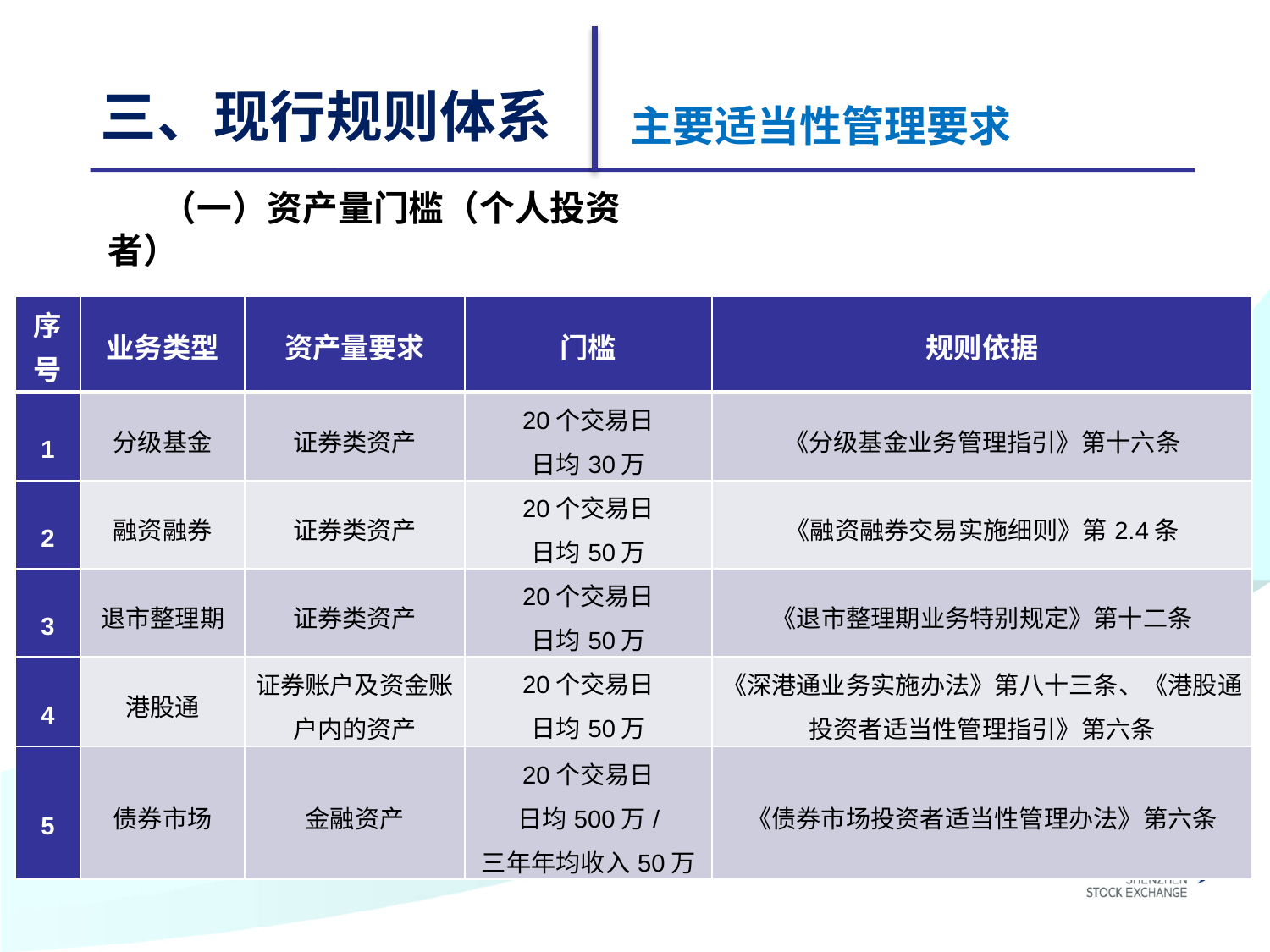

三、现行规则体系

主要适当性管理要求

（一）资产量门槛（个人投资者）
| 序号 | 业务类型 | 资产量要求 | 门槛 | 规则依据 |
| --- | --- | --- | --- | --- |
| 1 | 分级基金 | 证券类资产 | 20个交易日 日均30万 | 《分级基金业务管理指引》第十六条 |
| 2 | 融资融券 | 证券类资产 | 20个交易日 日均50万 | 《融资融券交易实施细则》第2.4条 |
| 3 | 退市整理期 | 证券类资产 | 20个交易日 日均50万 | 《退市整理期业务特别规定》第十二条 |
| 4 | 港股通 | 证券账户及资金账户内的资产 | 20个交易日 日均50万 | 《深港通业务实施办法》第八十三条、《港股通投资者适当性管理指引》第六条 |
| 5 | 债券市场 | 金融资产 | 20个交易日 日均500万/ 三年年均收入50万 | 《债券市场投资者适当性管理办法》第六条 |